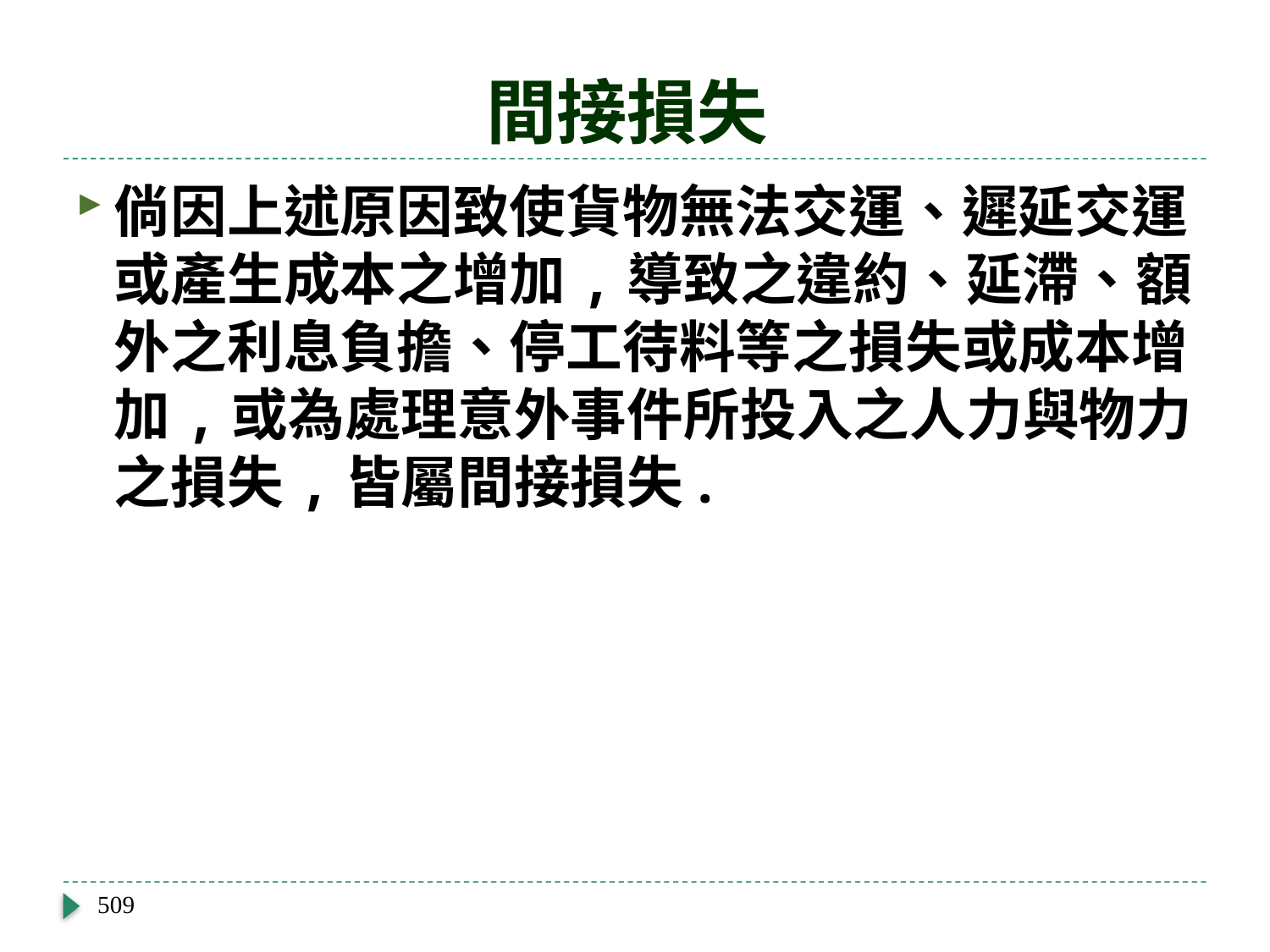

# 間接損失
倘因上述原因致使貨物無法交運、遲延交運或產生成本之增加,導致之違約、延滯、額外之利息負擔、停工待料等之損失或成本增加,或為處理意外事件所投入之人力與物力之損失,皆屬間接損失.
509